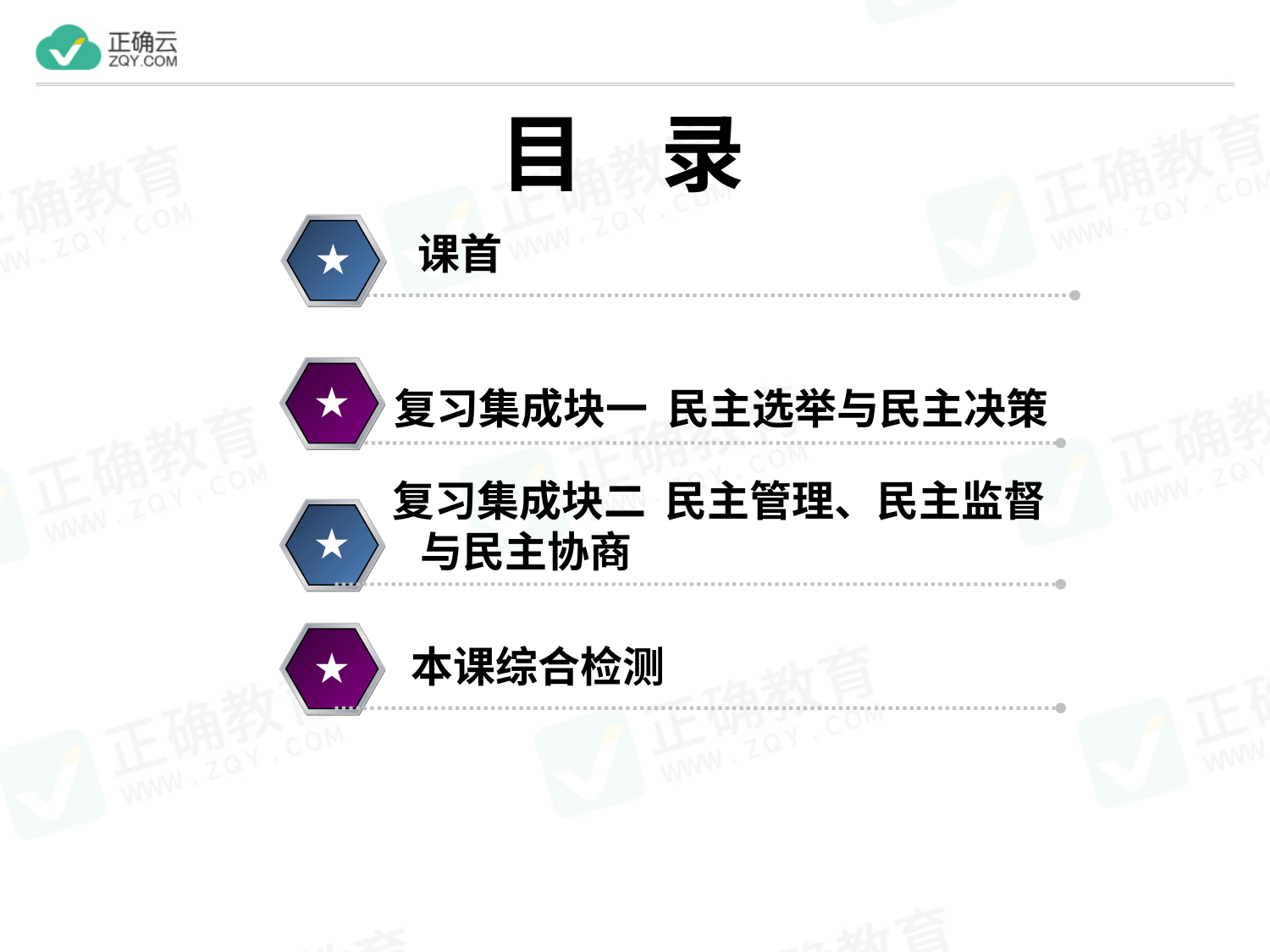

目    录

课首
★

★
复习集成块一  民主选举与民主决策

复习集成块二  民主管理、民主监督                               与民主协商

★

本课综合检测
★